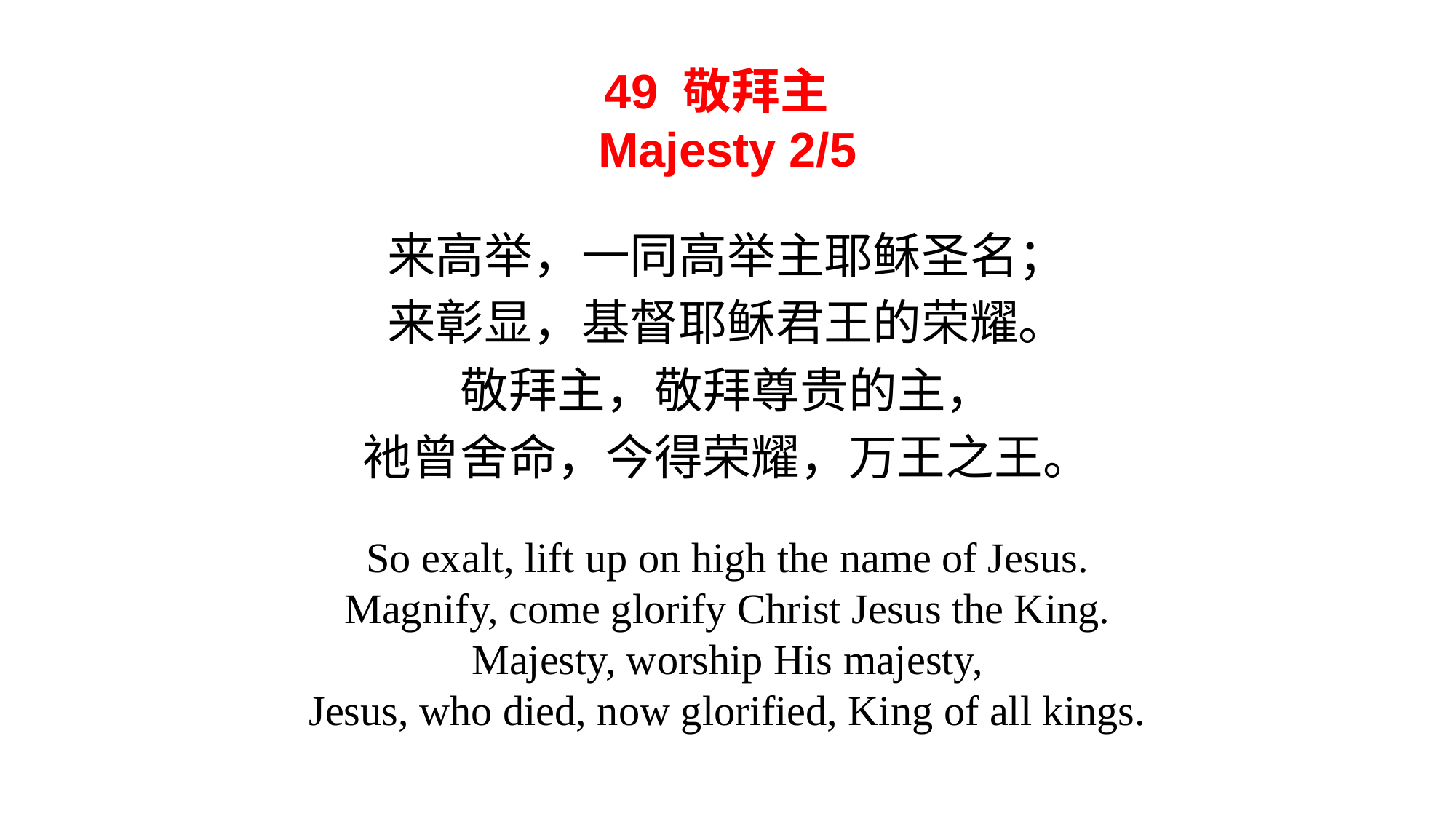

49 敬拜主
Majesty 2/5

来高举，一同高举主耶稣圣名；
来彰显，基督耶稣君王的荣耀。
敬拜主，敬拜尊贵的主，
衪曾舍命，今得荣耀，万王之王。

So exalt, lift up on high the name of Jesus.
Magnify, come glorify Christ Jesus the King.
Majesty, worship His majesty,
Jesus, who died, now glorified, King of all kings.